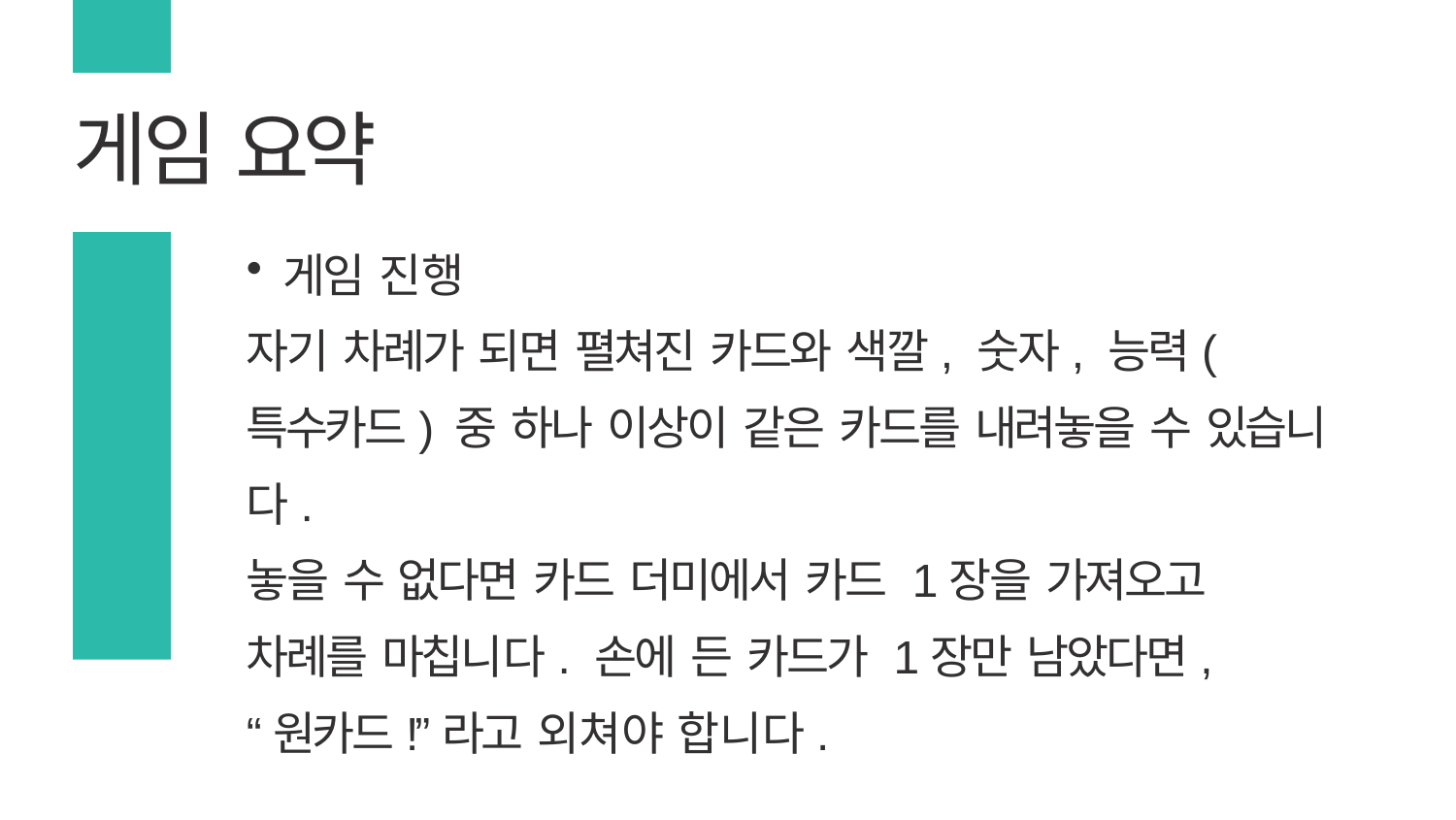

# 게임 요약
게임 진행
자기 차례가 되면 펼쳐진 카드와 색깔, 숫자, 능력(특수카드) 중 하나 이상이 같은 카드를 내려놓을 수 있습니다.
놓을 수 없다면 카드 더미에서 카드 1장을 가져오고
차례를 마칩니다. 손에 든 카드가 1장만 남았다면,
“원카드!”라고 외쳐야 합니다.